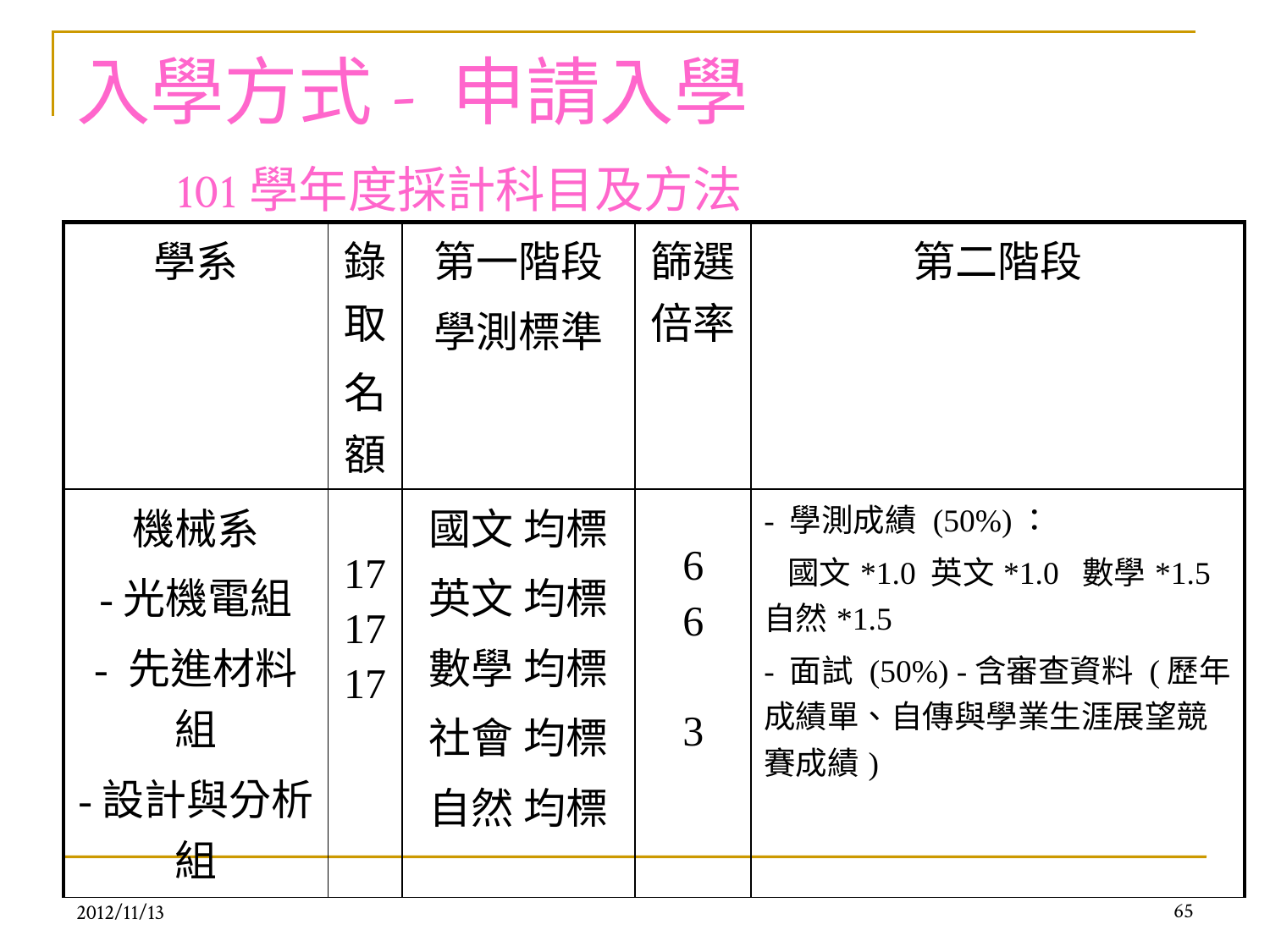

# 入學方式- 申請入學 101學年度採計科目及方法
| 學系 | 錄取 名額 | 第一階段 學測標準 | 篩選倍率 | 第二階段 |
| --- | --- | --- | --- | --- |
| 機械系 -光機電組 - 先進材料組 -設計與分析組 | 17 17 17 | 國文 均標 英文 均標 數學 均標 社會 均標 自然 均標 | 6 6 3 | - 學測成績 (50%)： 國文\*1.0 英文\*1.0 數學\*1.5 自然\*1.5 - 面試 (50%) -含審查資料 (歷年成績單、自傳與學業生涯展望競賽成績) |
2012/11/13
65